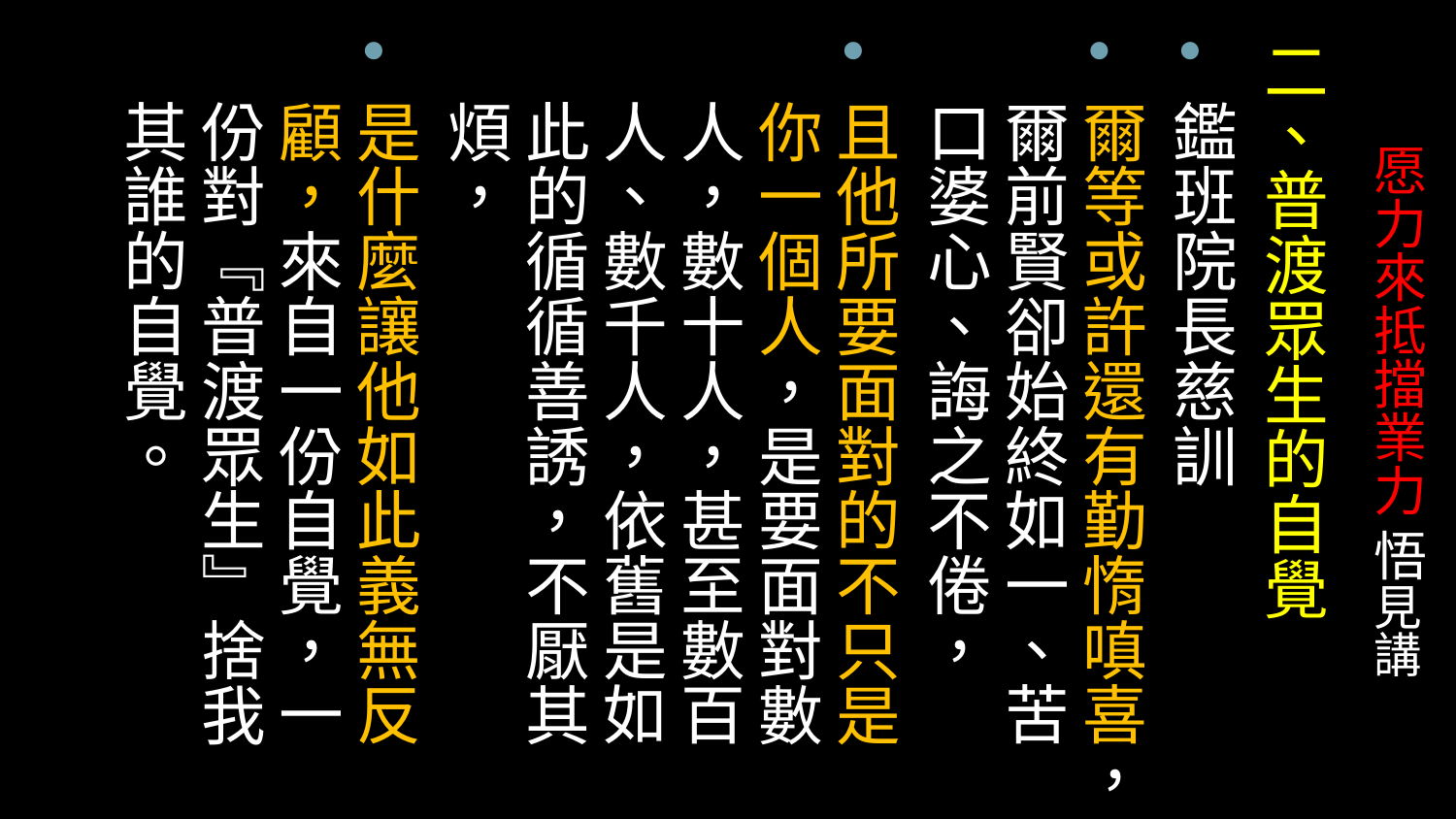

二、普渡眾生的自覺
鑑班院長慈訓
爾等或許還有勤惰嗔喜，爾前賢卻始終如一、苦口婆心、誨之不倦，
且他所要面對的不只是你一個人，是要面對數人，數十人，甚至數百人、數千人，依舊是如此的循循善誘，不厭其煩，
是什麼讓他如此義無反顧，來自一份自覺，一份對『普渡眾生』捨我其誰的自覺。

# 愿力來抵擋業力 悟見講